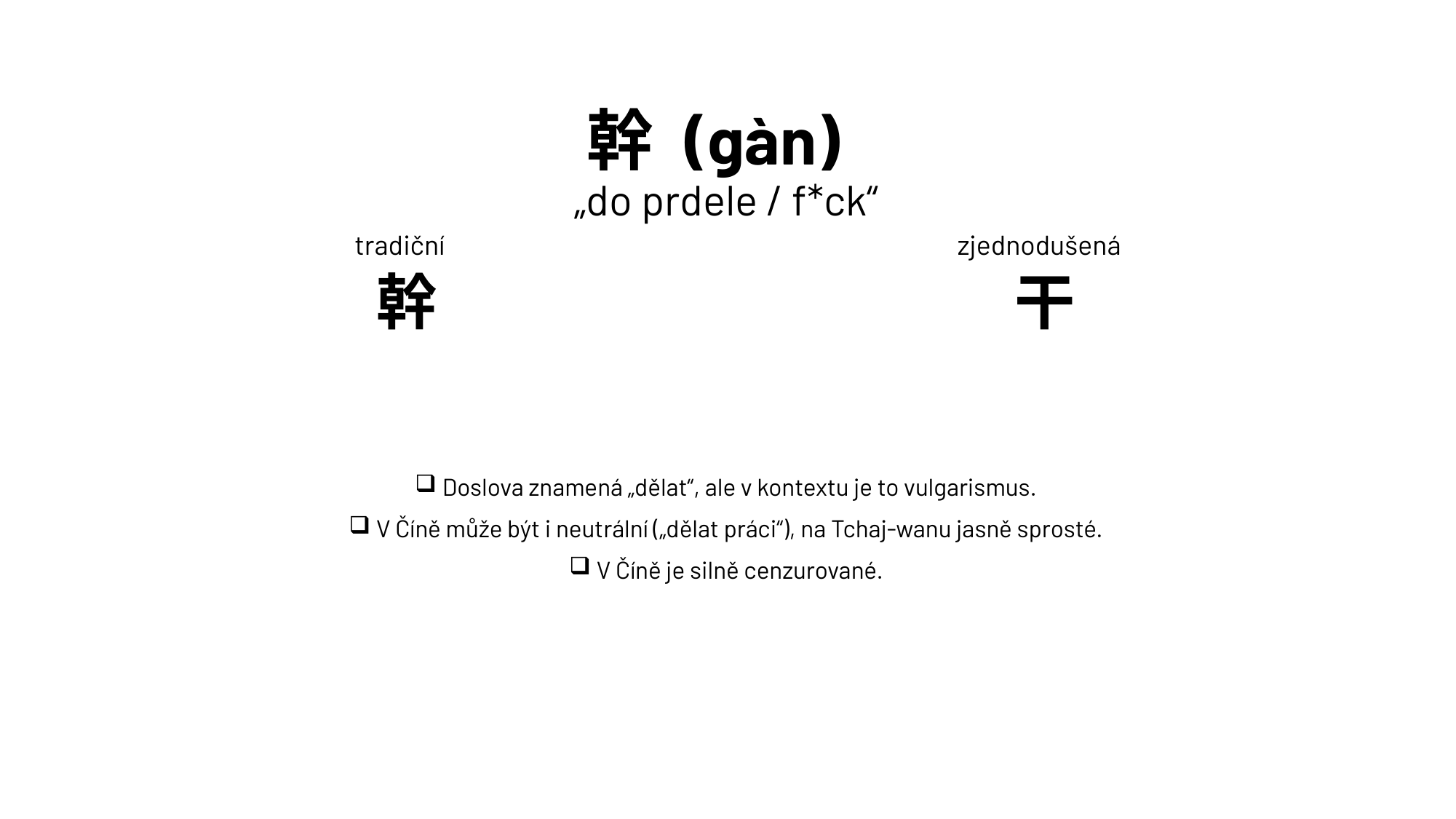

# 幹 (gàn) „do prdele / f*ck“
tradiční
zjednodušená
幹
干

Doslova znamená „dělat“, ale v kontextu je to vulgarismus.
V Číně může být i neutrální („dělat práci“), na Tchaj-wanu jasně sprosté.
V Číně je silně cenzurované.